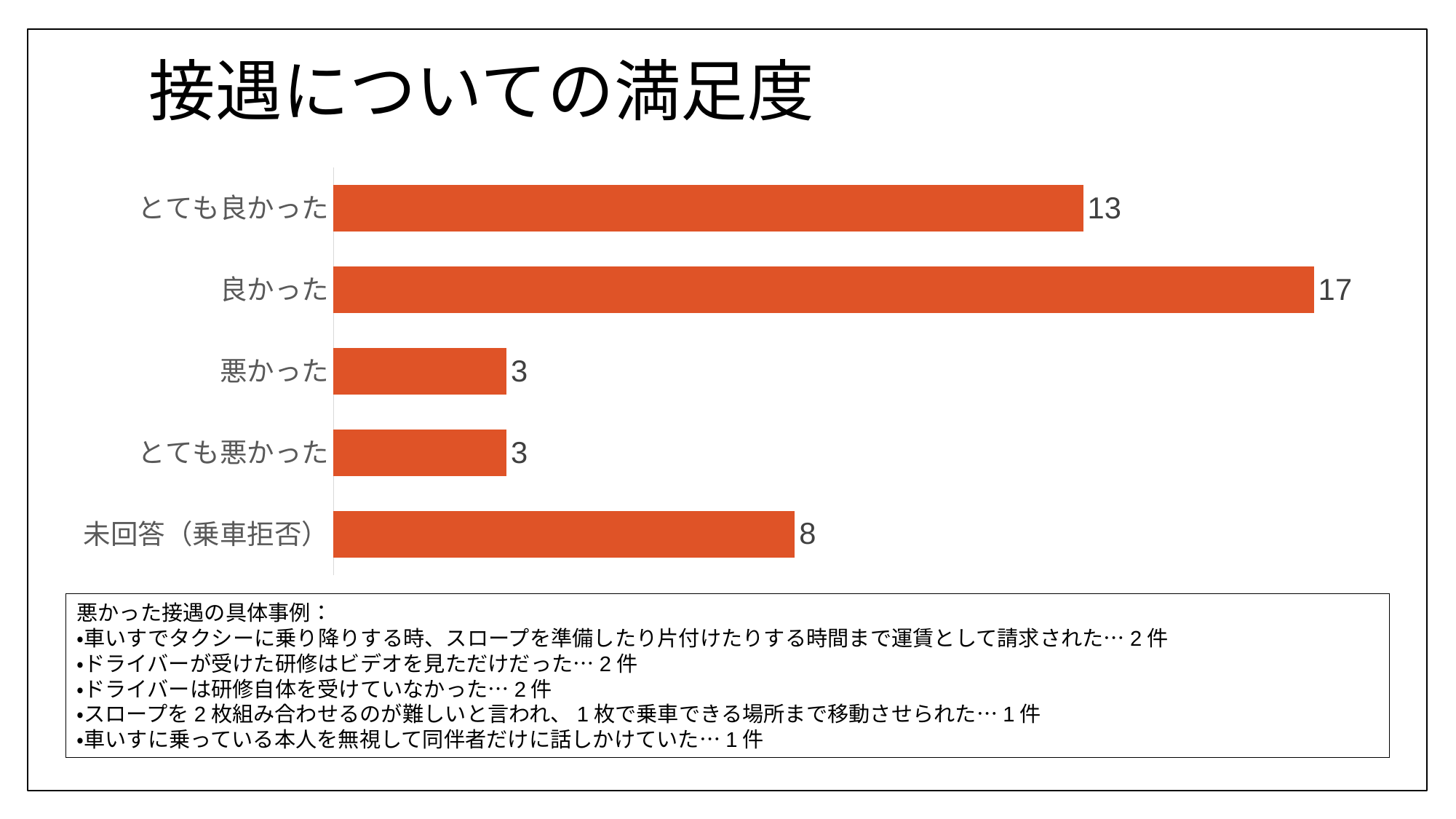

# 接遇についての満足度

### Chart

| Category | 回答数 |
|---|---|
| とても良かった | 13.0 |
| 良かった | 17.0 |
| 悪かった | 3.0 |
| とても悪かった | 3.0 |
| 未回答（乗車拒否） | 8.0 |
悪かった接遇の具体事例：
・車いすでタクシーに乗り降りする時、スロープを準備したり片付けたりする時間まで運賃として請求された…2件
・ドライバーが受けた研修はビデオを見ただけだった…2件
・ドライバーは研修自体を受けていなかった…2件
・スロープを2枚組み合わせるのが難しいと言われ、1枚で乗車できる場所まで移動させられた…1件
・車いすに乗っている本人を無視して同伴者だけに話しかけていた…1件